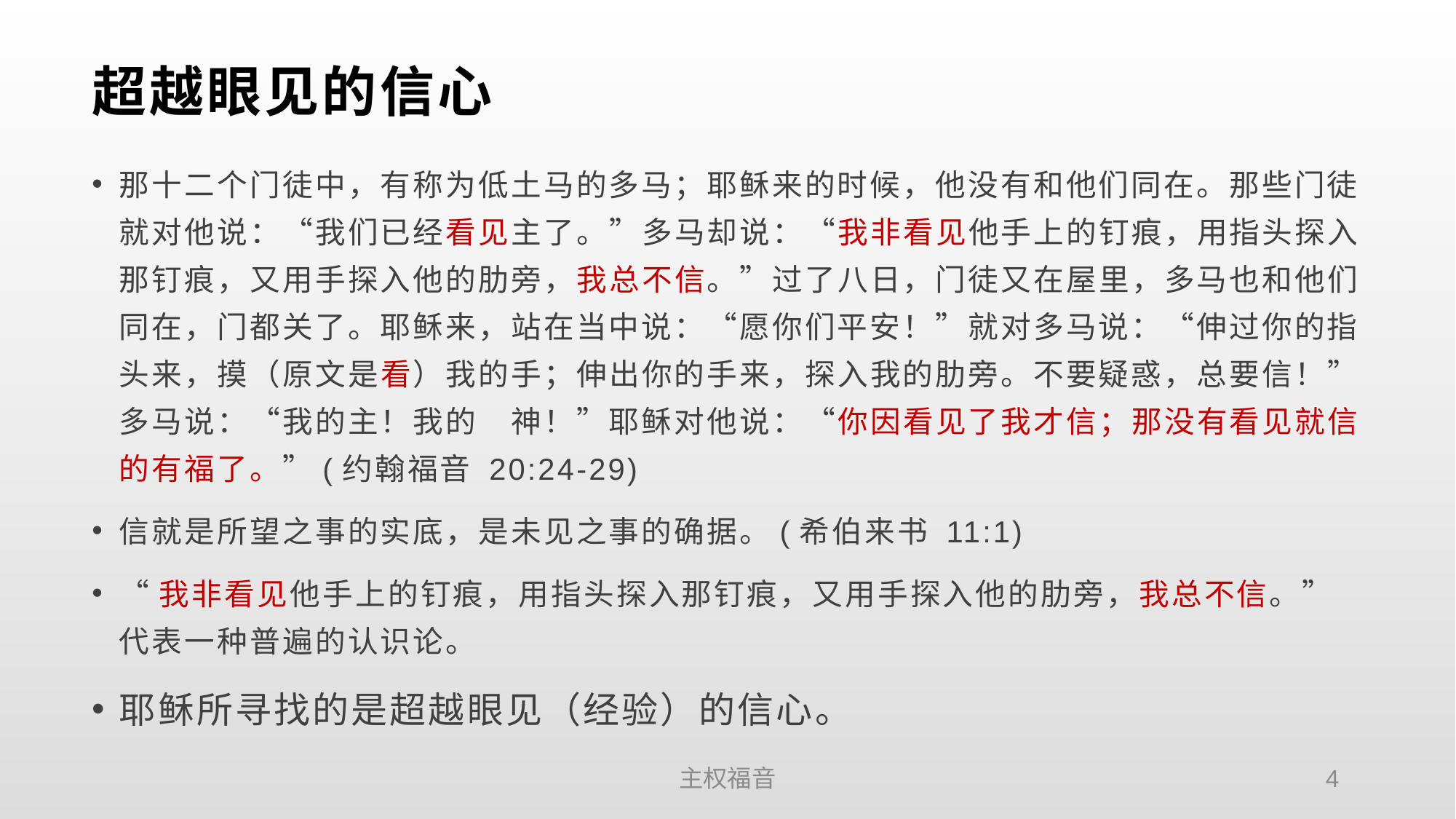

# 超越眼见的信心
那十二个门徒中，有称为低土马的多马；耶稣来的时候，他没有和他们同在。那些门徒就对他说：“我们已经看见主了。”多马却说：“我非看见他手上的钉痕，用指头探入那钉痕，又用手探入他的肋旁，我总不信。”过了八日，门徒又在屋里，多马也和他们同在，门都关了。耶稣来，站在当中说：“愿你们平安！”就对多马说：“伸过你的指头来，摸（原文是看）我的手；伸出你的手来，探入我的肋旁。不要疑惑，总要信！”多马说：“我的主！我的　神！”耶稣对他说：“你因看见了我才信；那没有看见就信的有福了。”(约翰福音 20:24-29)
信就是所望之事的实底，是未见之事的确据。(希伯来书 11:1)
“我非看见他手上的钉痕，用指头探入那钉痕，又用手探入他的肋旁，我总不信。”代表一种普遍的认识论。
耶稣所寻找的是超越眼见（经验）的信心。
主权福音
4